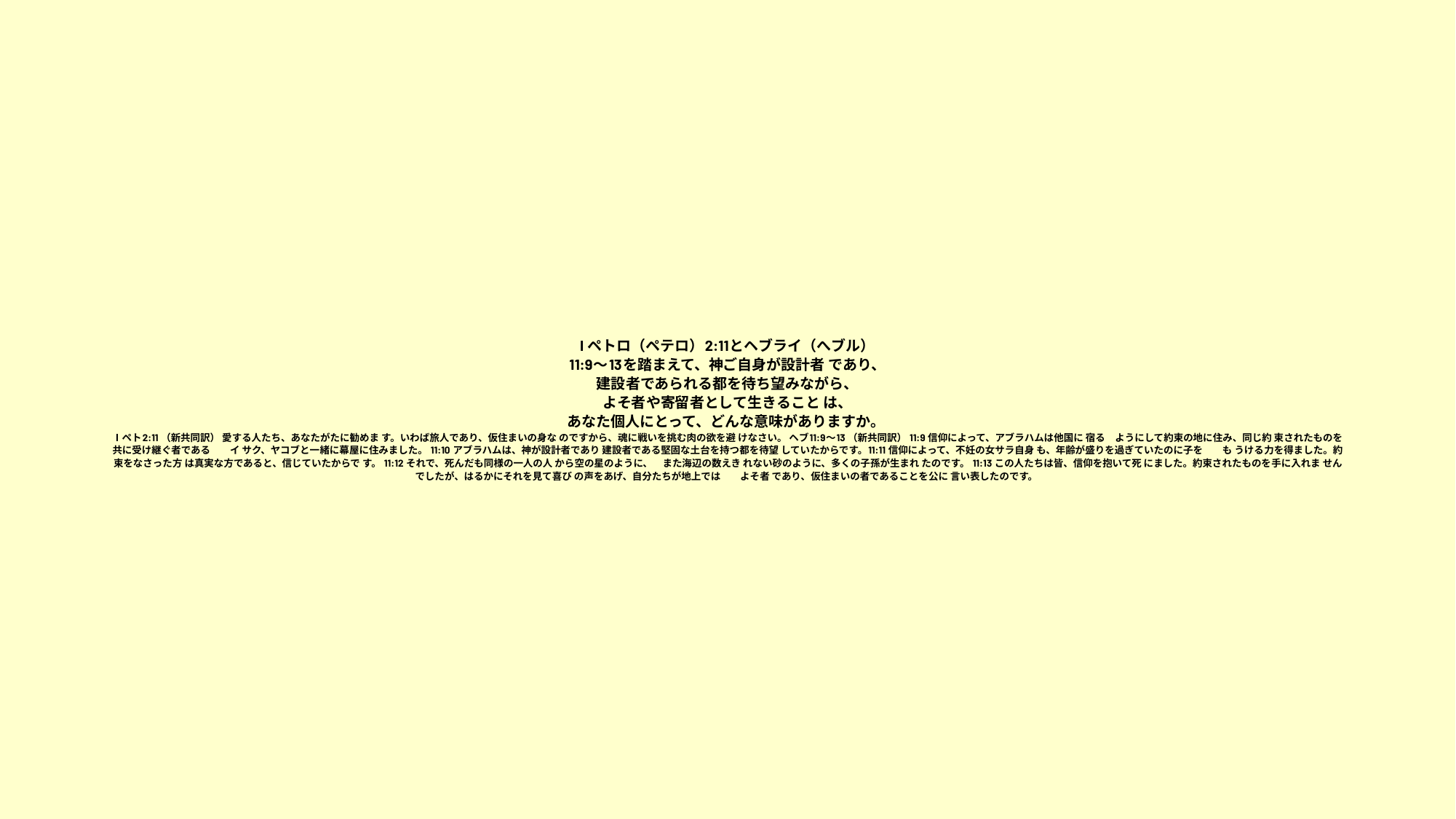

# I ペトロ（ペテロ）2:11とヘブライ（へブル） 11:9～13を踏まえて、神ご自身が設計者 であり、 建設者であられる都を待ち望みながら、 よそ者や寄留者として生きること は、 あなた個人にとって、どんな意味がありますか。 Ⅰペト2:11 （新共同訳） 愛する人たち、あなたがたに勧めま す。いわば旅人であり、仮住まいの身な のですから、魂に戦いを挑む肉の欲を避 けなさい。 ヘブ11:9～13 （新共同訳） 11:9 信仰によって、アブラハムは他国に 宿る　ようにして約束の地に住み、同じ約 束されたものを共に受け継ぐ者である　　イ サク、ヤコブと一緒に幕屋に住みました。 11:10 アブラハムは、神が設計者であり 建設者である堅固な土台を持つ都を待望 していたからです。11:11 信仰によって、不妊の女サラ自身 も、年齢が盛りを過ぎていたのに子を　　も うける力を得ました。約束をなさった方 は真実な方であると、信じていたからで す。 11:12 それで、死んだも同様の一人の人 から空の星のように、　また海辺の数えき れない砂のように、多くの子孫が生まれ たのです。 11:13 この人たちは皆、信仰を抱いて死 にました。約束されたものを手に入れま せんでしたが、はるかにそれを見て喜び の声をあげ、自分たちが地上では　　よそ者 であり、仮住まいの者であることを公に 言い表したのです。